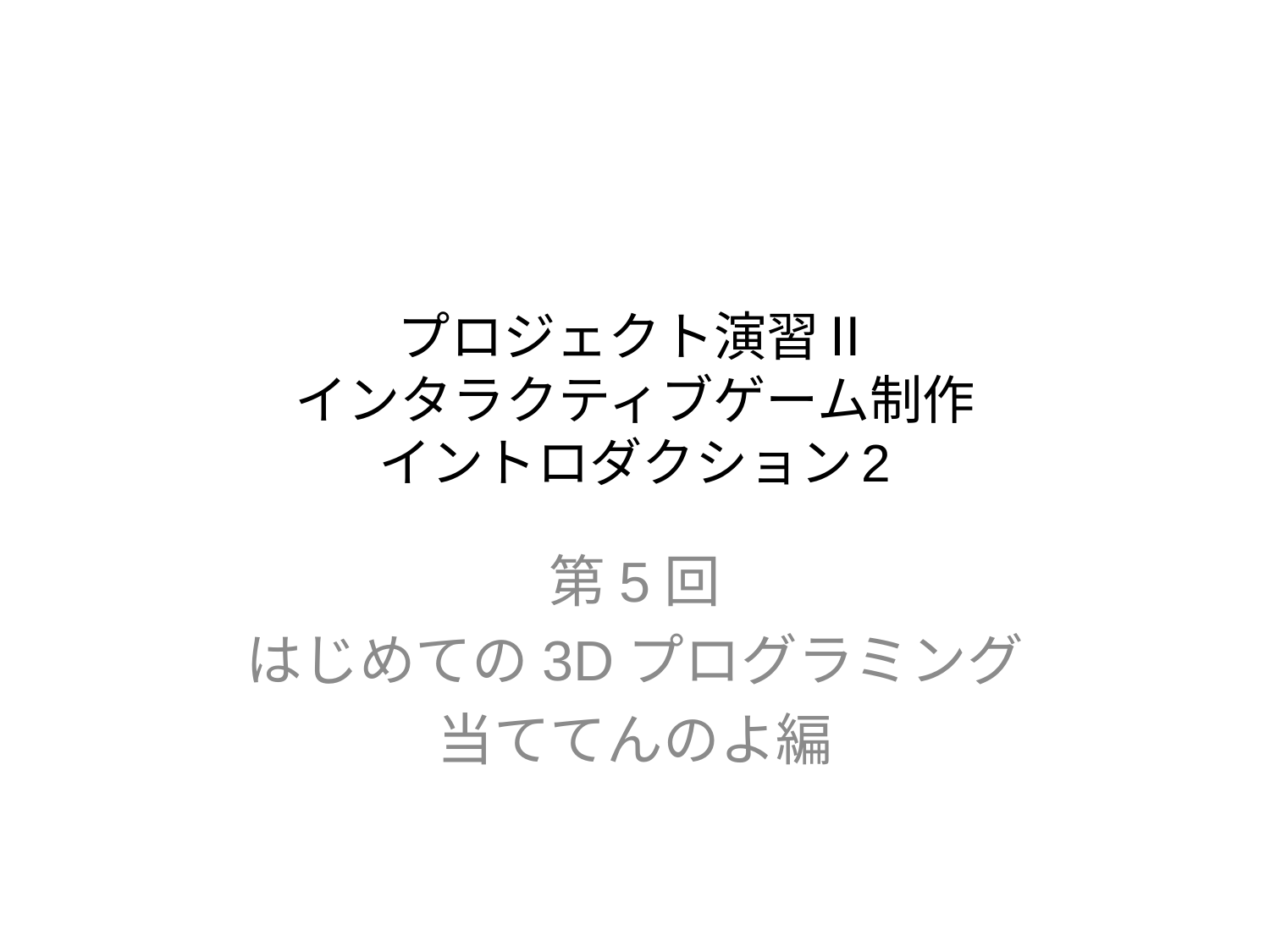

# プロジェクト演習Ⅱ インタラクティブゲーム制作 イントロダクション2
第5回
はじめての3Dプログラミング
当ててんのよ編